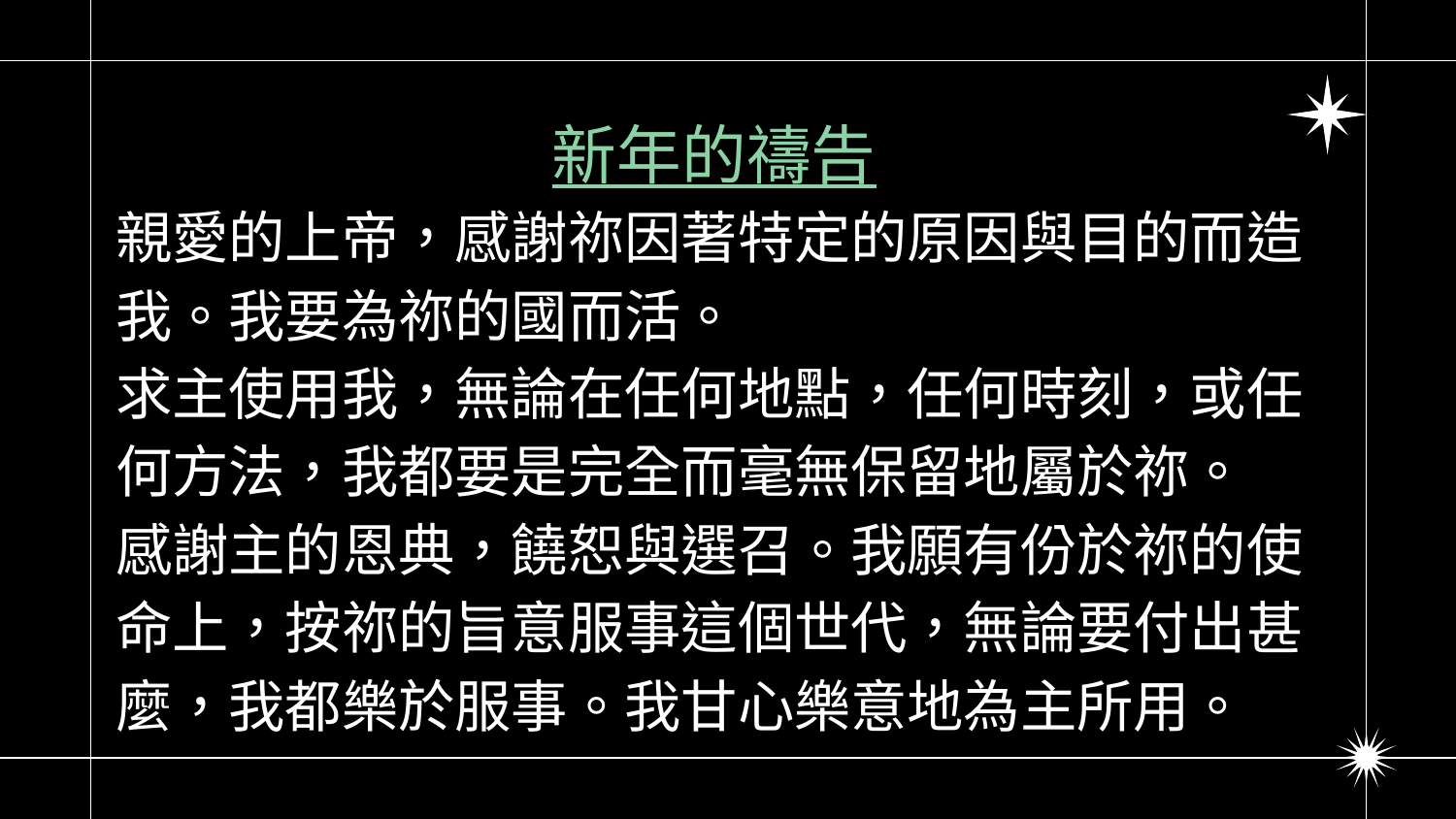

新年的禱告
親愛的上帝，感謝祢因著特定的原因與目的而造我。我要為祢的國而活。
求主使用我，無論在任何地點，任何時刻，或任何方法，我都要是完全而毫無保留地屬於祢。
感謝主的恩典，饒恕與選召。我願有份於祢的使命上，按祢的旨意服事這個世代，無論要付出甚麼，我都樂於服事。我甘心樂意地為主所用。